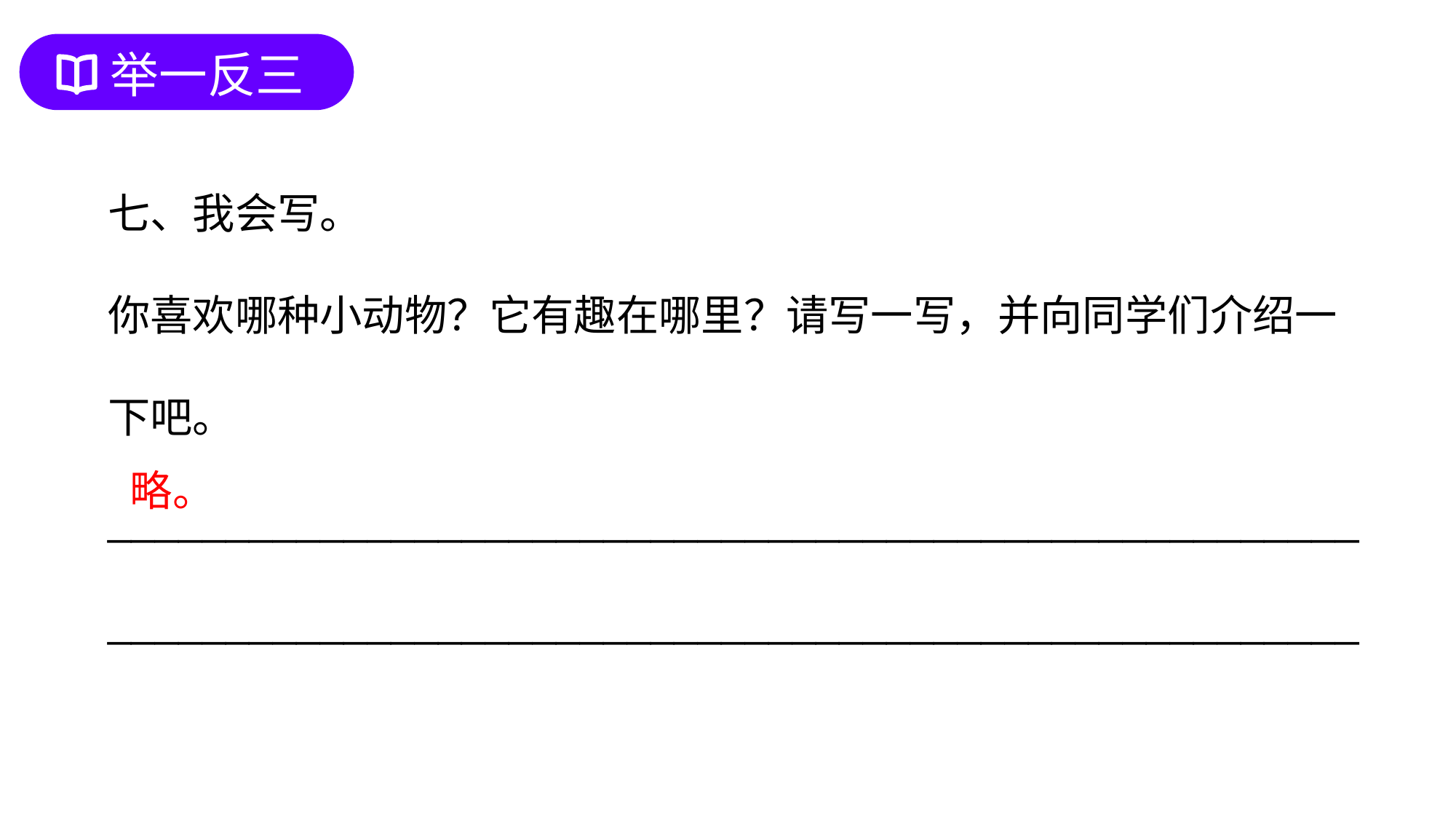

举一反三

七、我会写。
你喜欢哪种小动物？它有趣在哪里？请写一写，并向同学们介绍一下吧。
__________________________________________________________________________________________________________
略。